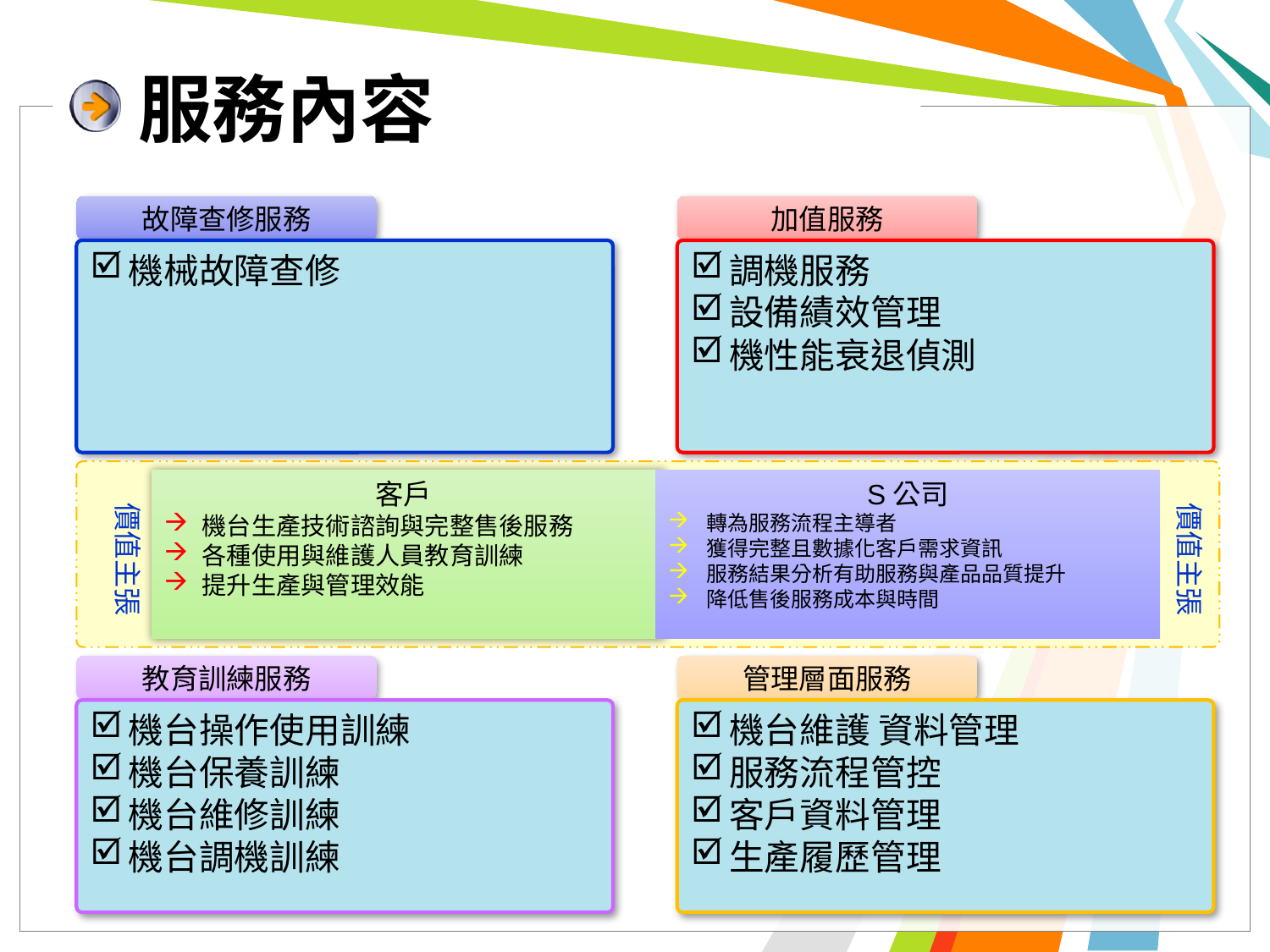

# 服務內容
故障查修服務
加值服務
機械故障查修
調機服務
設備績效管理
機性能衰退偵測

客戶
機台生產技術諮詢與完整售後服務
各種使用與維護人員教育訓練
提升生產與管理效能
S公司
轉為服務流程主導者
獲得完整且數據化客戶需求資訊
服務結果分析有助服務與產品品質提升
降低售後服務成本與時間
價值主張
價值主張
教育訓練服務
管理層面服務
機台操作使用訓練
機台保養訓練
機台維修訓練
機台調機訓練
機台維護 資料管理
服務流程管控
客戶資料管理
生產履歷管理